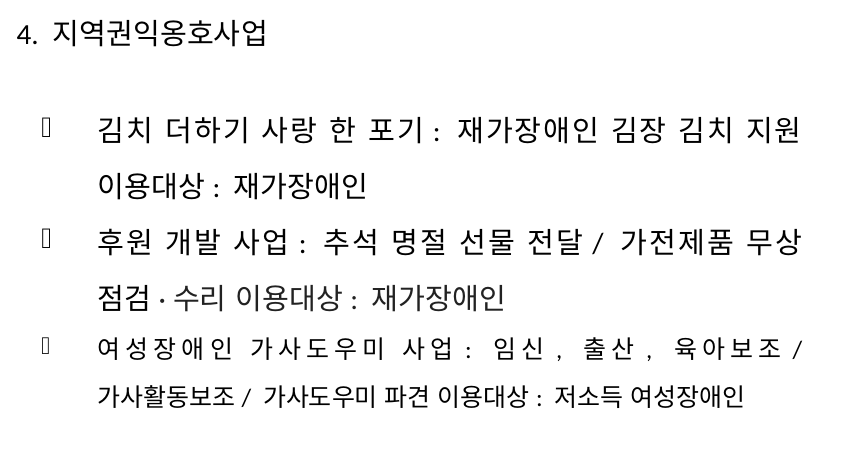

# 4. 지역권익옹호사업
김치 더하기 사랑 한 포기: 재가장애인 김장 김치 지원 이용대상: 재가장애인
후원 개발 사업: 추석 명절 선물 전달/ 가전제품 무상 점검·수리 이용대상: 재가장애인
여성장애인 가사도우미 사업: 임신, 출산, 육아보조/ 가사활동보조/ 가사도우미 파견 이용대상: 저소득 여성장애인